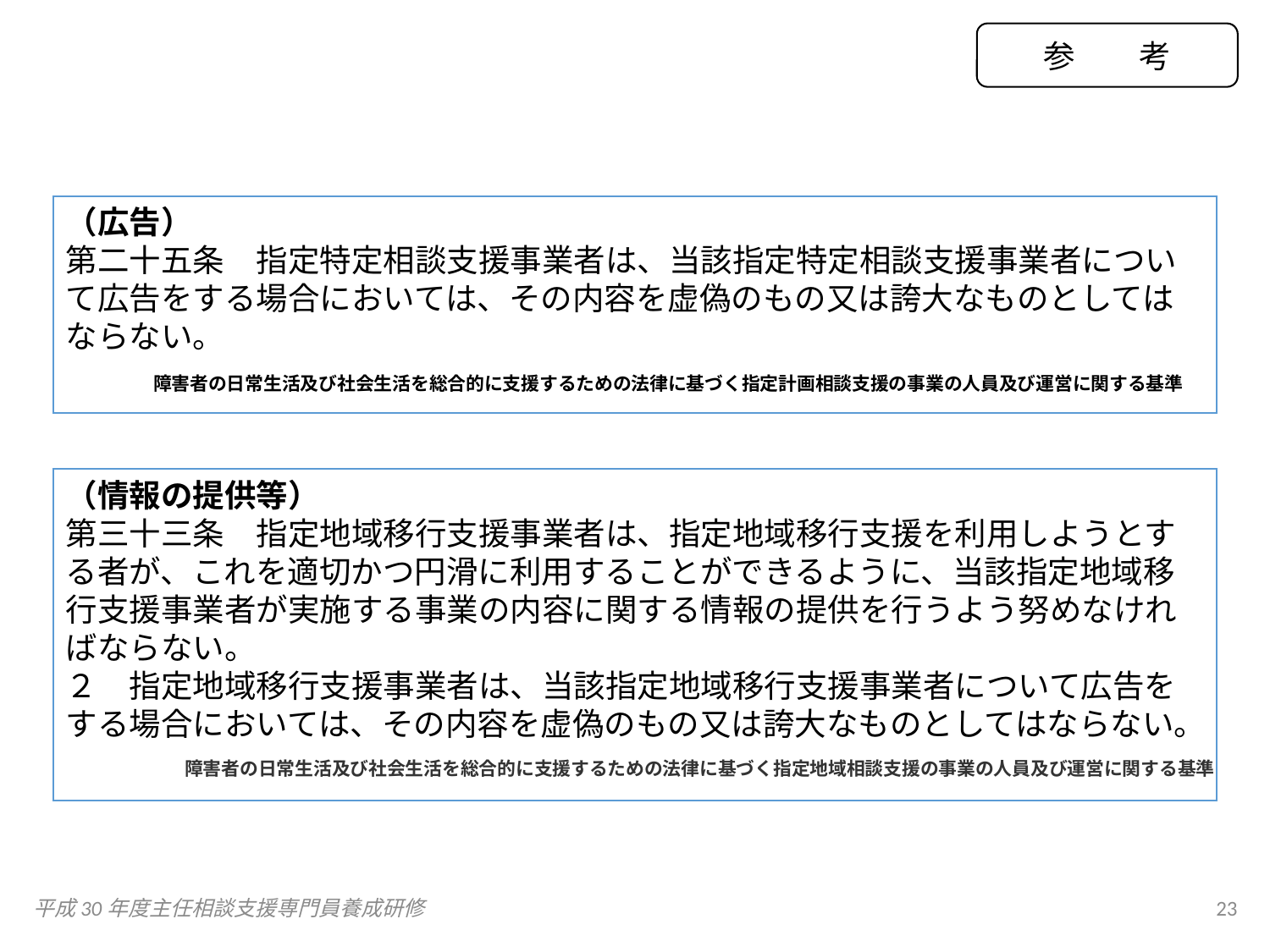

参　　考
（広告）
第二十五条　指定特定相談支援事業者は、当該指定特定相談支援事業者について広告をする場合においては、その内容を虚偽のもの又は誇大なものとしてはならない。
障害者の日常生活及び社会生活を総合的に支援するための法律に基づく指定計画相談支援の事業の人員及び運営に関する基準
（情報の提供等）
第三十三条　指定地域移行支援事業者は、指定地域移行支援を利用しようとする者が、これを適切かつ円滑に利用することができるように、当該指定地域移行支援事業者が実施する事業の内容に関する情報の提供を行うよう努めなければならない。
２　指定地域移行支援事業者は、当該指定地域移行支援事業者について広告をする場合においては、その内容を虚偽のもの又は誇大なものとしてはならない。
障害者の日常生活及び社会生活を総合的に支援するための法律に基づく指定地域相談支援の事業の人員及び運営に関する基準
平成30年度主任相談支援専門員養成研修
23